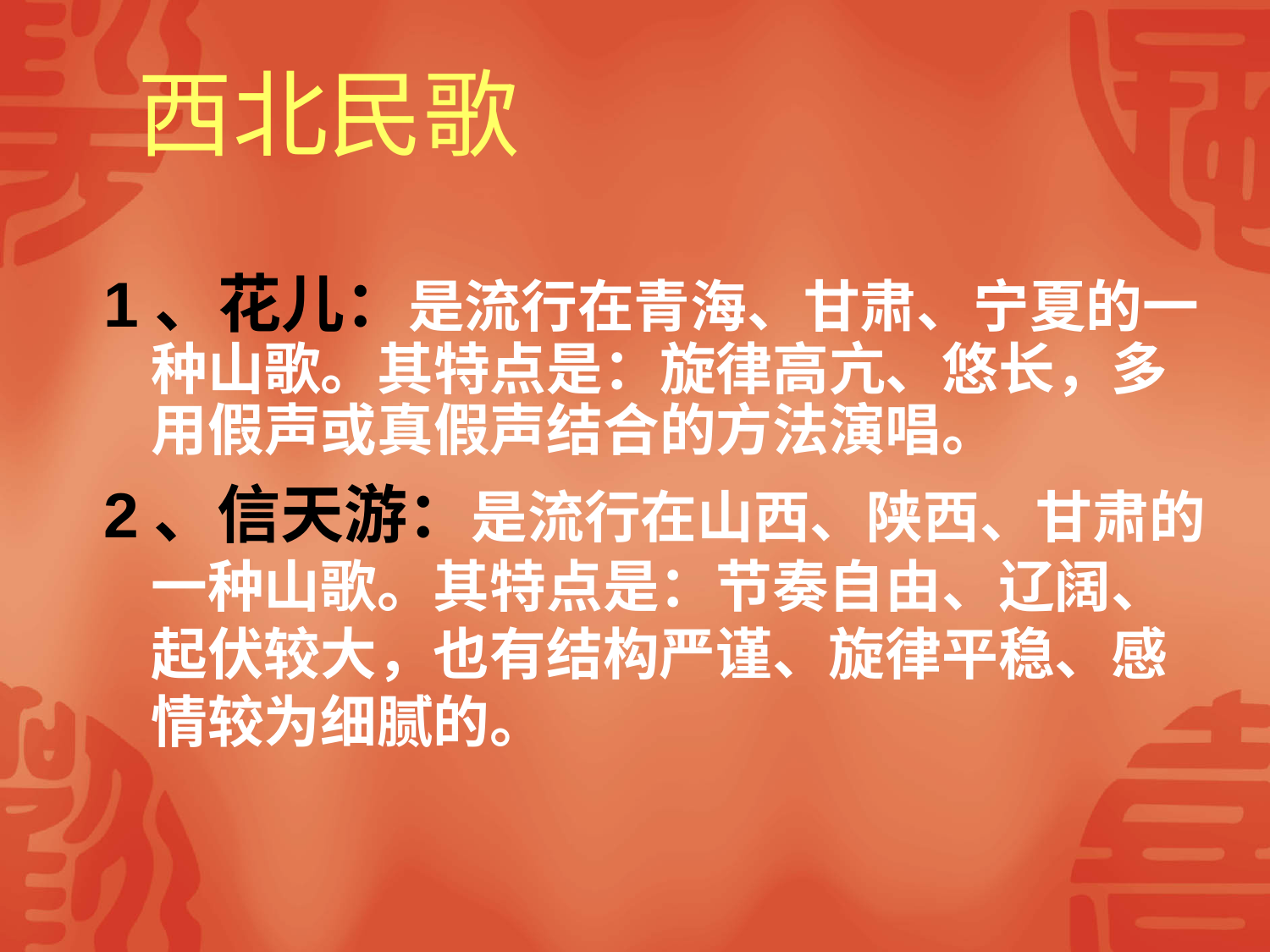

# 西北民歌
1、花儿：是流行在青海、甘肃、宁夏的一种山歌。其特点是：旋律高亢、悠长，多用假声或真假声结合的方法演唱。
2、信天游：是流行在山西、陕西、甘肃的一种山歌。其特点是：节奏自由、辽阔、起伏较大，也有结构严谨、旋律平稳、感情较为细腻的。